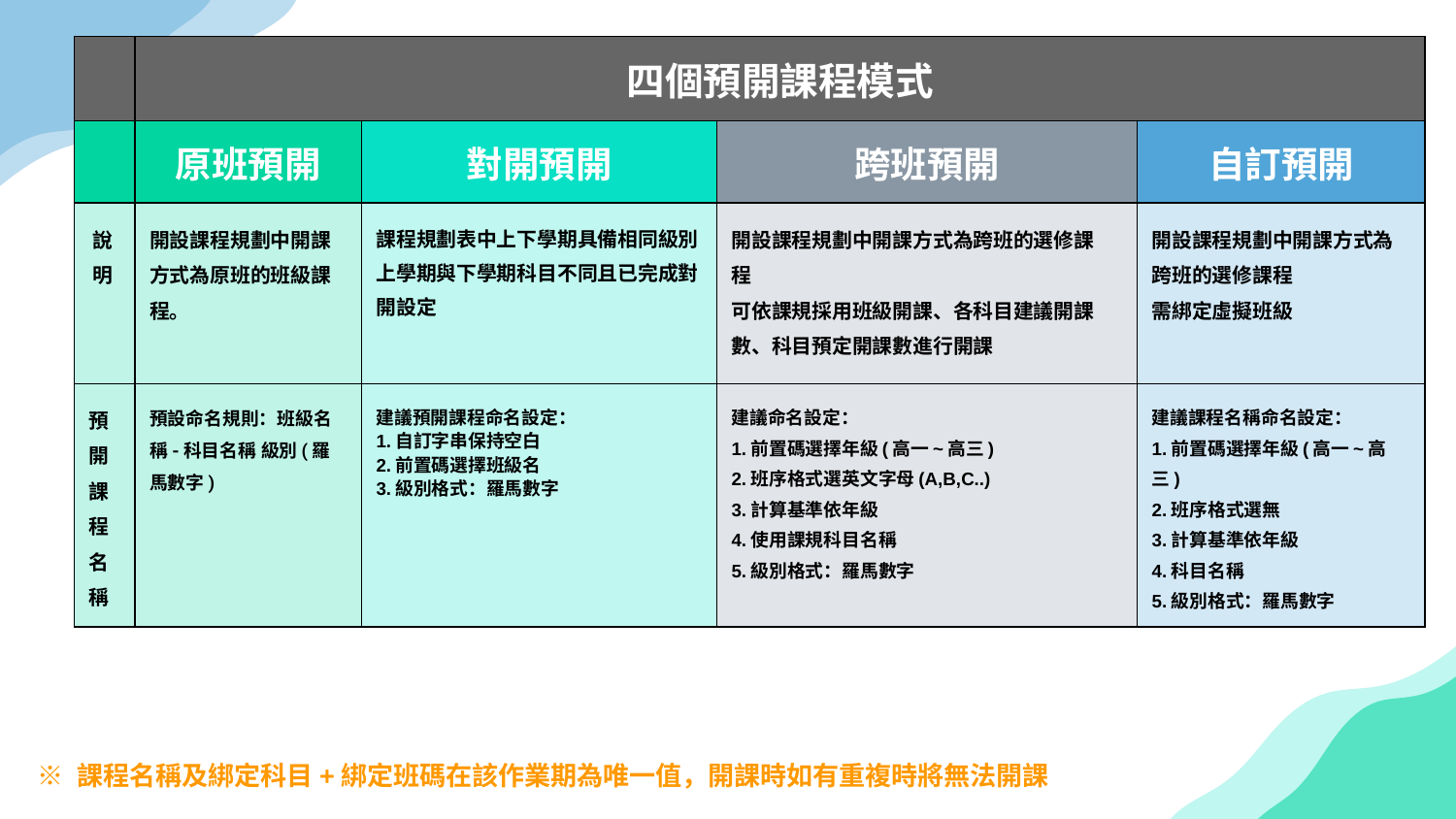

|  | 四個預開課程模式 |  |  |  |
| --- | --- | --- | --- | --- |
|  | 原班預開 | 對開預開 | 跨班預開 | 自訂預開 |
| 說明 | 開設課程規劃中開課方式為原班的班級課程。 | 課程規劃表中上下學期具備相同級別 上學期與下學期科目不同且已完成對開設定 | 開設課程規劃中開課方式為跨班的選修課程 可依課規採用班級開課、各科目建議開課數、科目預定開課數進行開課 | 開設課程規劃中開課方式為跨班的選修課程 需綁定虛擬班級 |
| 預開課程名稱 | 預設命名規則：班級名稱-科目名稱 級別(羅馬數字) | 建議預開課程命名設定： 1.自訂字串保持空白 2.前置碼選擇班級名 3.級別格式：羅馬數字 | 建議命名設定： 1.前置碼選擇年級(高一~高三) 2.班序格式選英文字母(A,B,C..) 3.計算基準依年級 4.使用課規科目名稱 5.級別格式：羅馬數字 | 建議課程名稱命名設定： 1.前置碼選擇年級(高一~高三) 2.班序格式選無 3.計算基準依年級 4.科目名稱 5.級別格式：羅馬數字 |

※ 課程名稱及綁定科目+綁定班碼在該作業期為唯一值，開課時如有重複時將無法開課